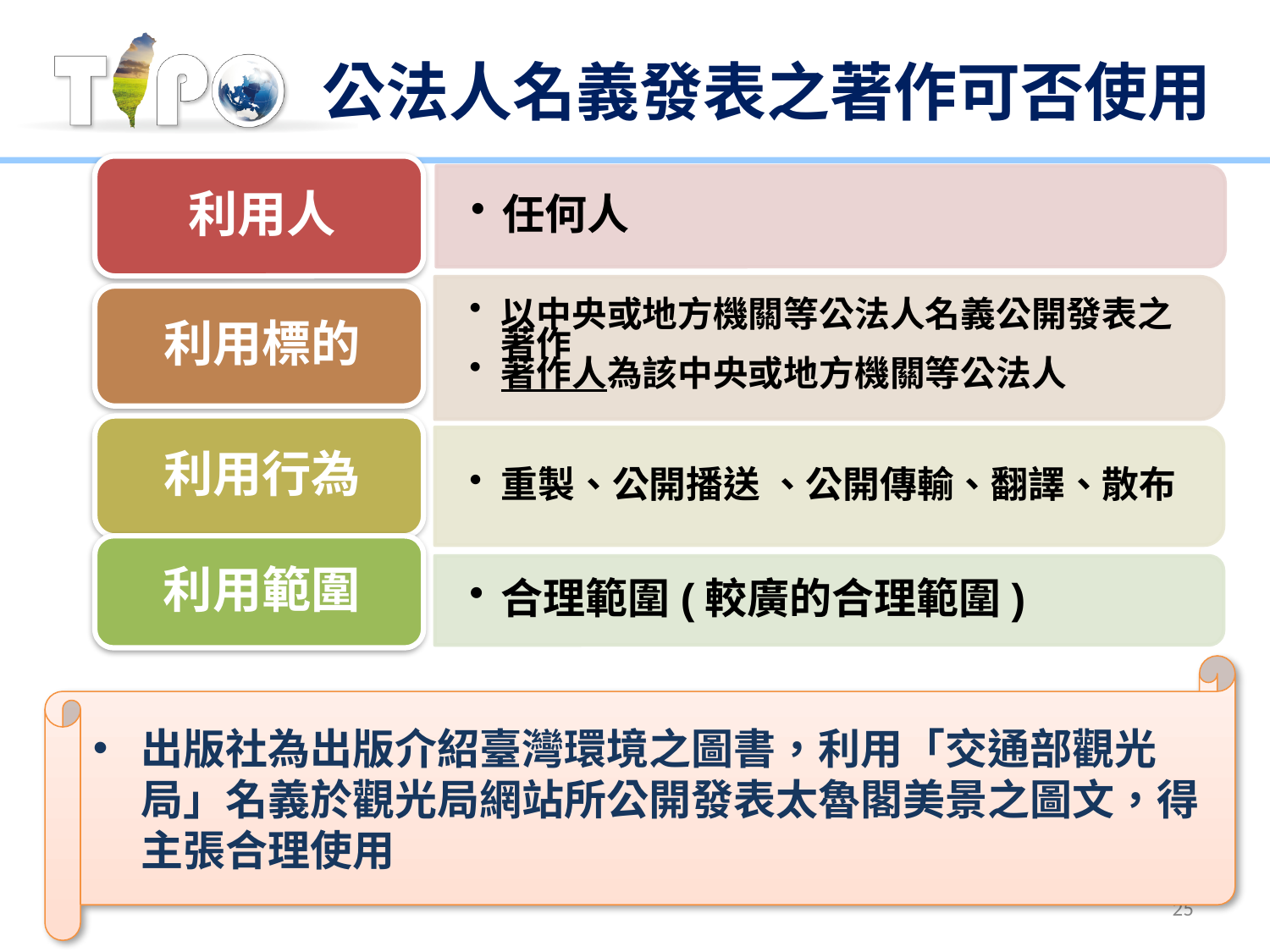

# 公法人名義發表之著作可否使用
任何人
利用人
以中央或地方機關等公法人名義公開發表之著作
著作人為該中央或地方機關等公法人
利用標的
重製、公開播送 、公開傳輸、翻譯、散布
利用行為
合理範圍(較廣的合理範圍)
利用範圍
出版社為出版介紹臺灣環境之圖書，利用「交通部觀光局」名義於觀光局網站所公開發表太魯閣美景之圖文，得主張合理使用
25